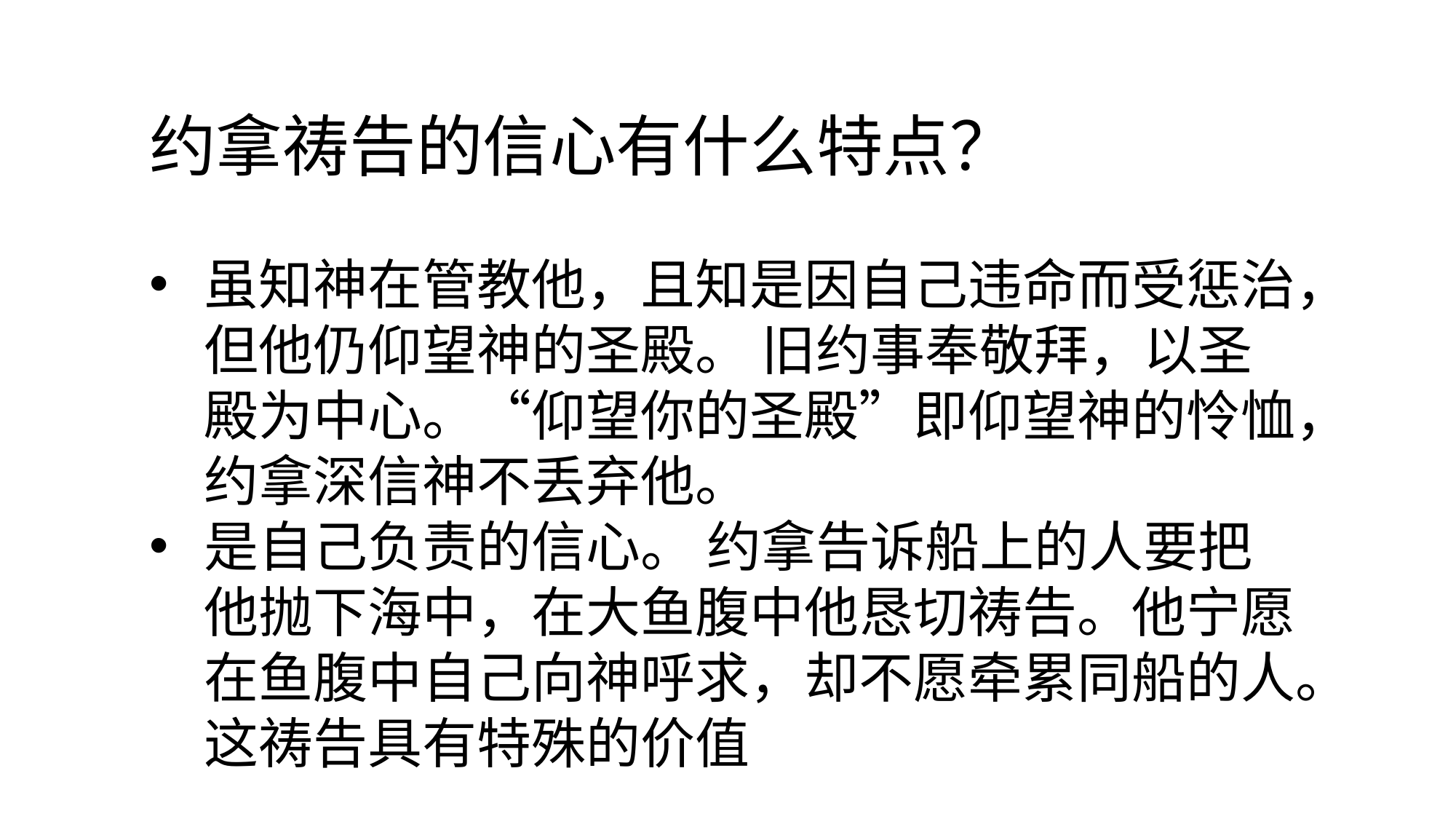

约拿祷告的信心有什么特点？

虽知神在管教他，且知是因自己违命而受惩治，但他仍仰望神的圣殿。 旧约事奉敬拜，以圣殿为中心。“仰望你的圣殿”即仰望神的怜恤，约拿深信神不丢弃他。
是自己负责的信心。 约拿告诉船上的人要把他抛下海中，在大鱼腹中他恳切祷告。他宁愿在鱼腹中自己向神呼求，却不愿牵累同船的人。这祷告具有特殊的价值